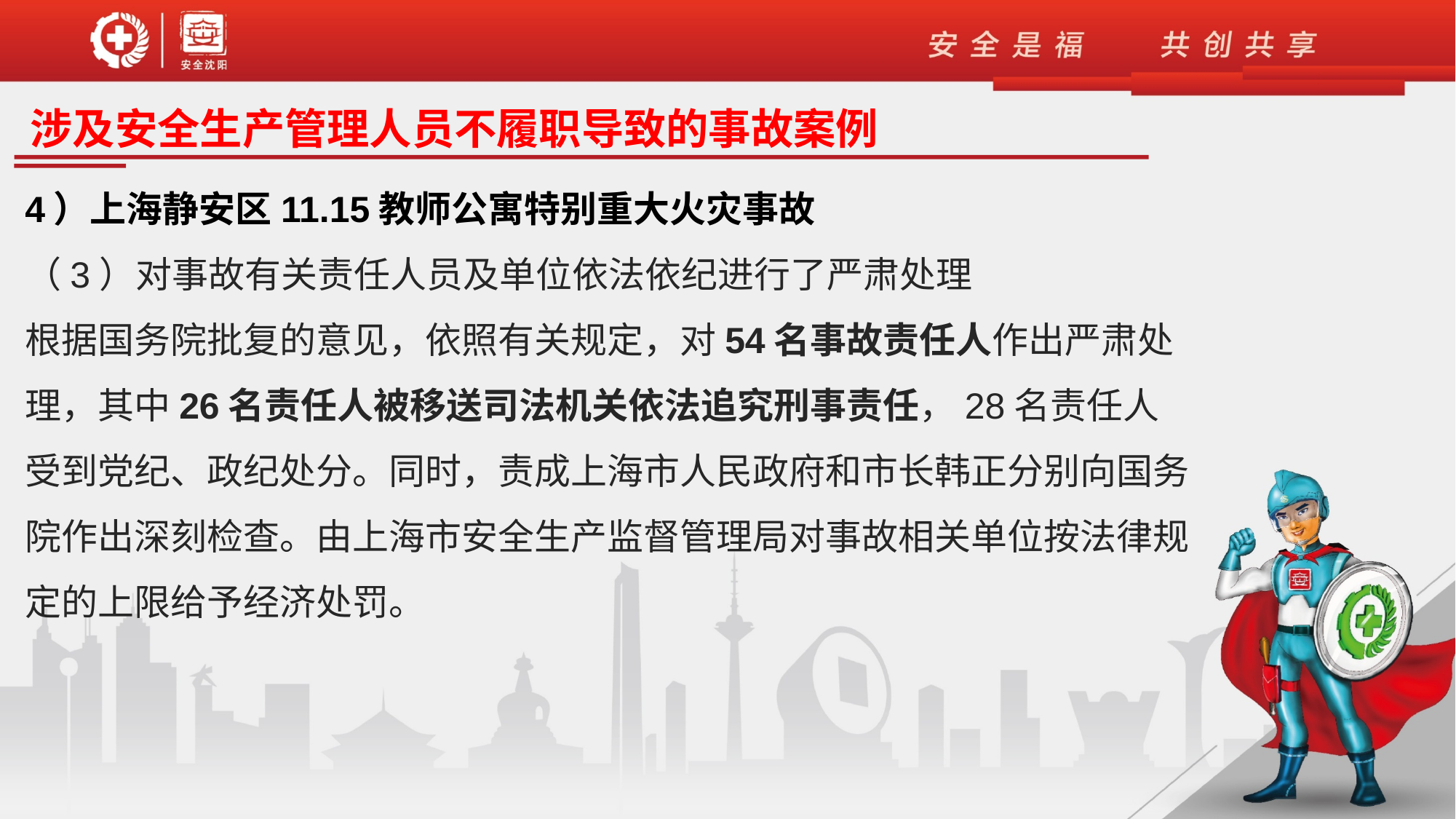

涉及安全生产管理人员不履职导致的事故案例

4）上海静安区11.15教师公寓特别重大火灾事故
（3）对事故有关责任人员及单位依法依纪进行了严肃处理
根据国务院批复的意见，依照有关规定，对54名事故责任人作出严肃处理，其中26名责任人被移送司法机关依法追究刑事责任，28名责任人受到党纪、政纪处分。同时，责成上海市人民政府和市长韩正分别向国务院作出深刻检查。由上海市安全生产监督管理局对事故相关单位按法律规定的上限给予经济处罚。